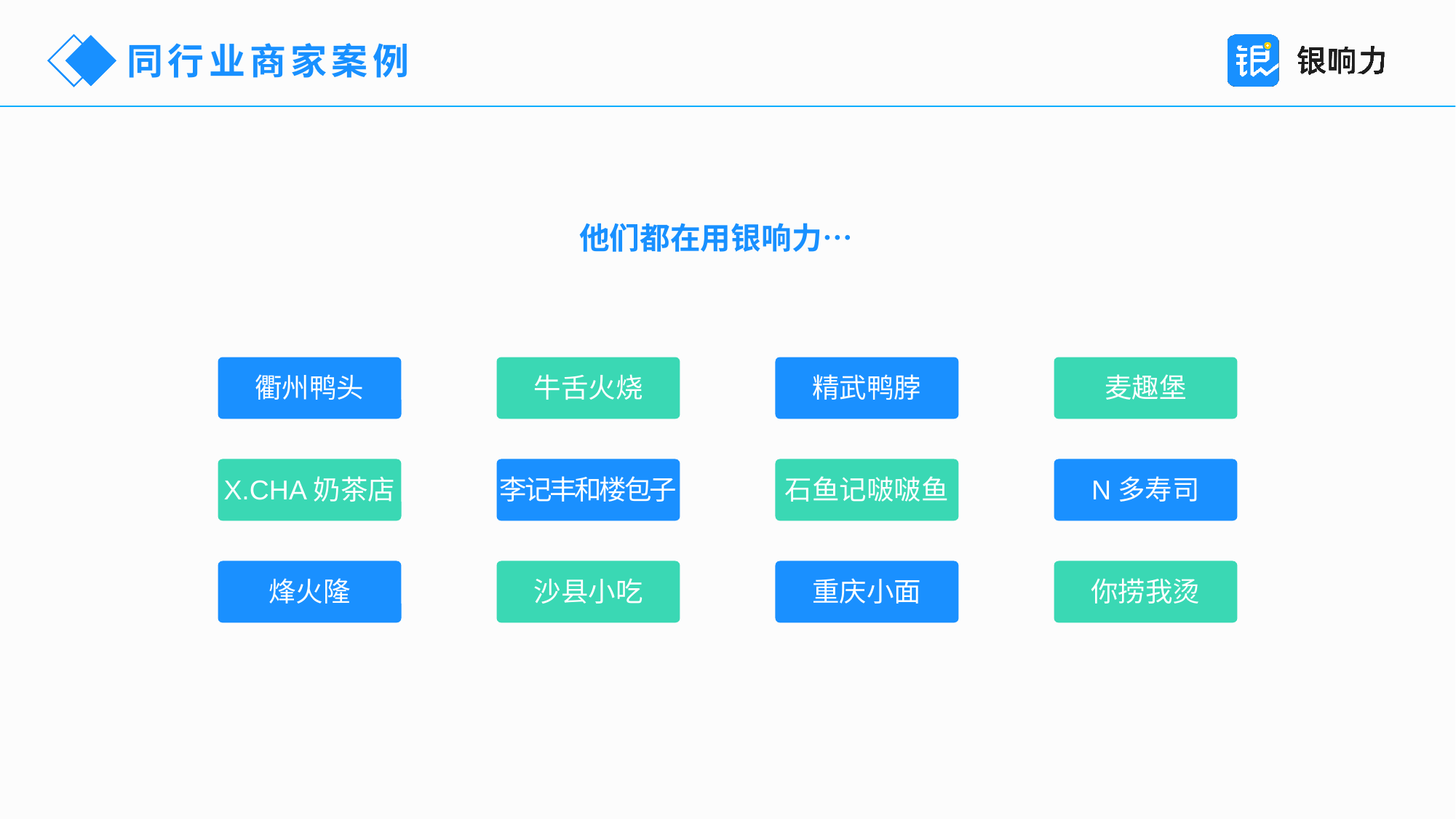

同行业商家案例
他们都在用银响力…

衢州鸭头
牛舌火烧
精武鸭脖
麦趣堡

X.CHA奶茶店
李记丰和楼包子
石鱼记啵啵鱼
N多寿司

烽火隆
沙县小吃
重庆小面
你捞我烫